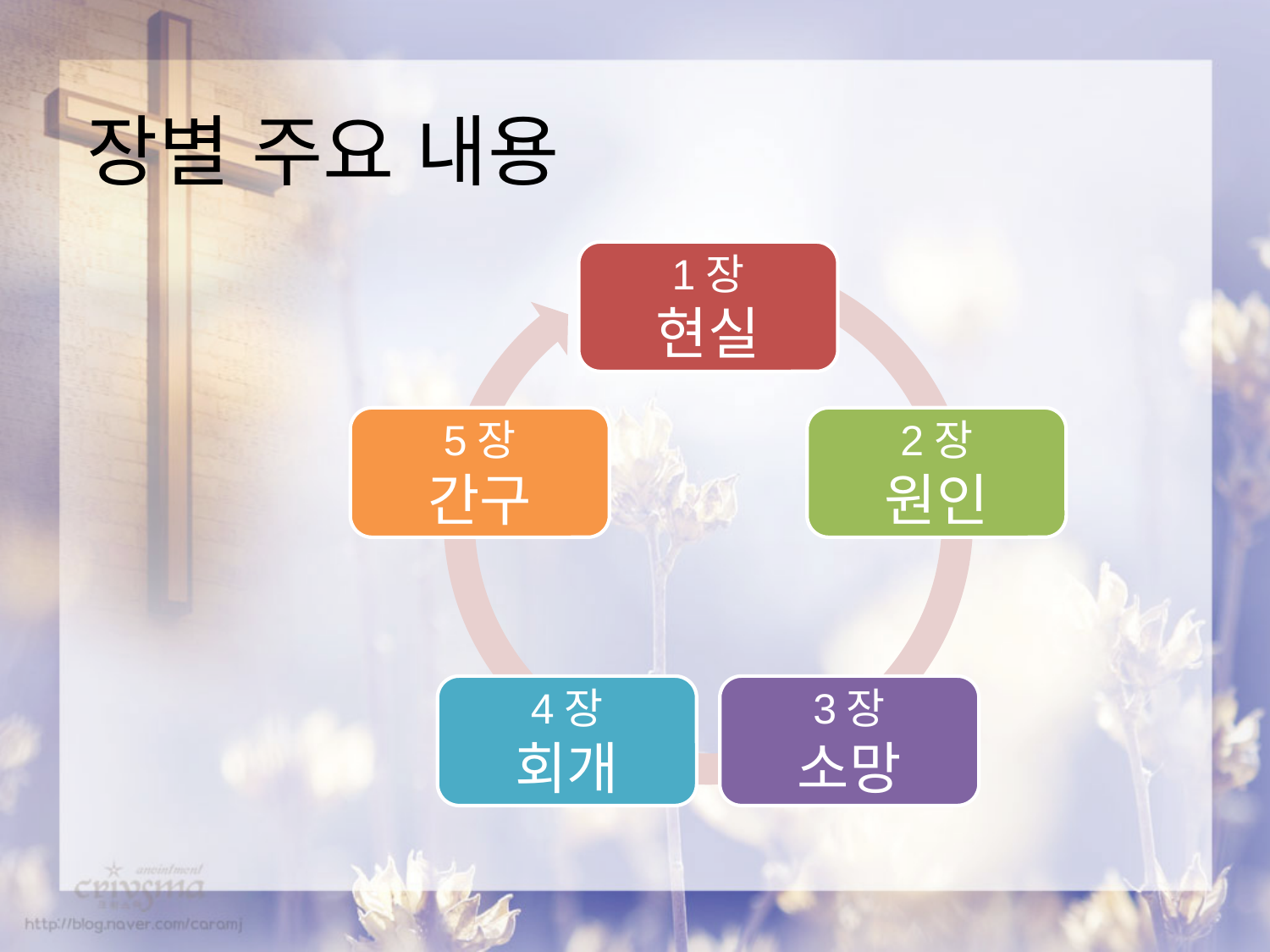

장별 주요 내용
1장
현실
2장
원인
3장
소망
4장
회개
5장
간구